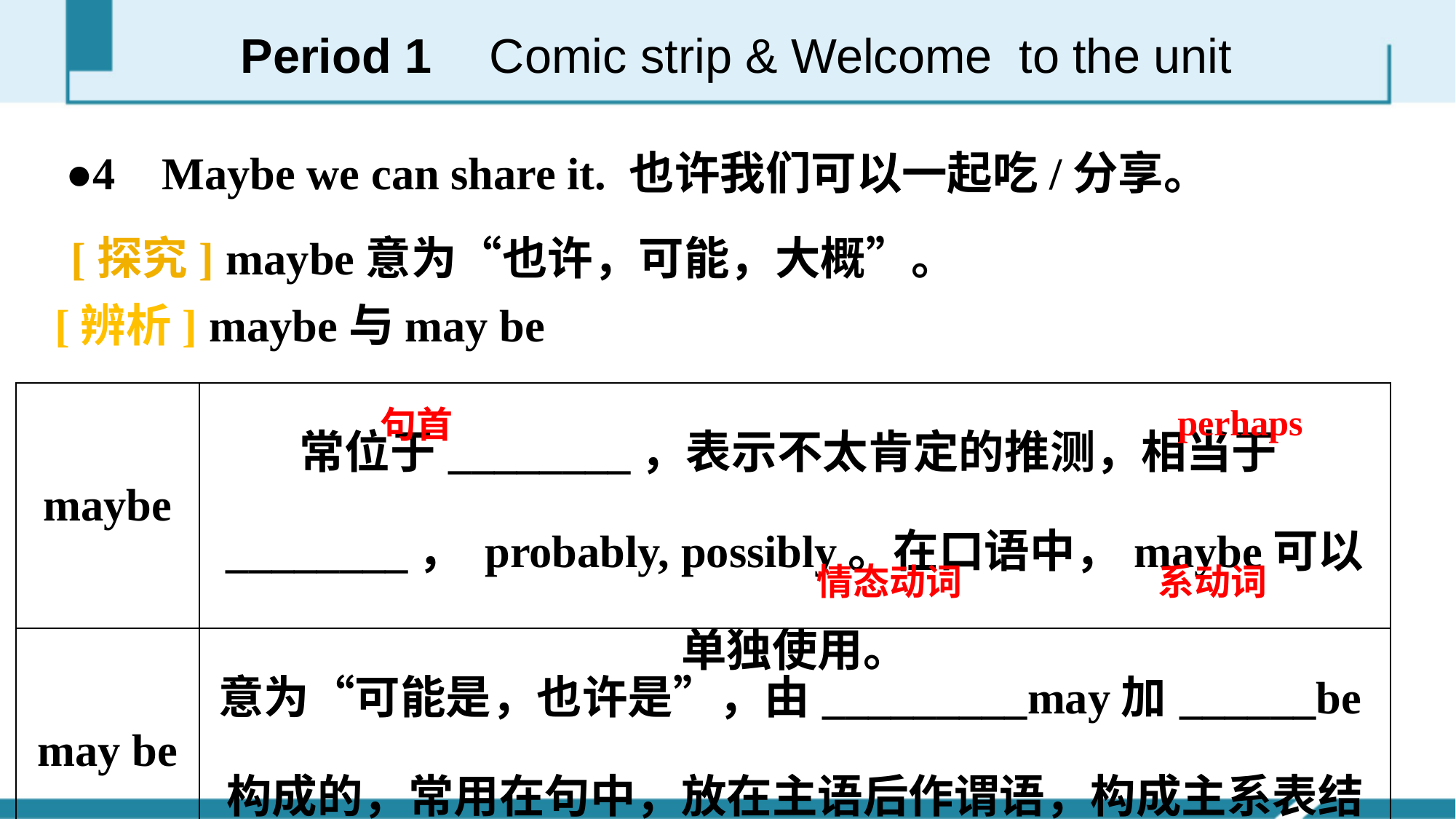

Period 1　  Comic strip & Welcome  to the unit
●4    Maybe we can share it. 也许我们可以一起吃/分享。
[探究] maybe意为“也许，可能，大概”。
[辨析] maybe与may be
| maybe | 常位于\_\_\_\_\_\_\_\_，表示不太肯定的推测，相当于\_\_\_\_\_\_\_\_， probably, possibly。在口语中，maybe可以单独使用。 |
| --- | --- |
| may be | 意为“可能是，也许是”，由\_\_\_\_\_\_\_\_\_may加\_\_\_\_\_\_be构成的，常用在句中，放在主语后作谓语，构成主系表结构。 |
perhaps
句首
情态动词
系动词